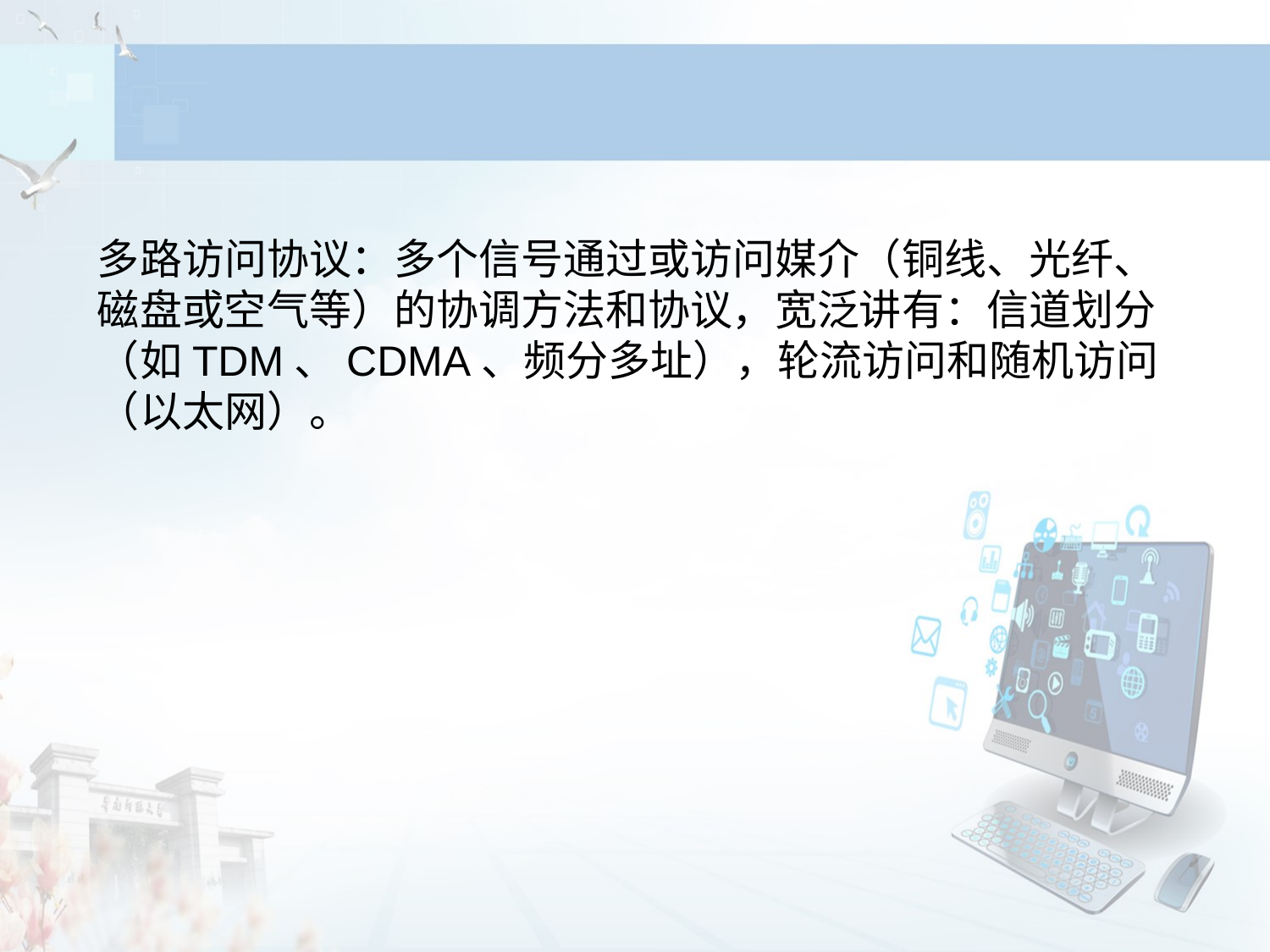

多路访问协议：多个信号通过或访问媒介（铜线、光纤、磁盘或空气等）的协调方法和协议，宽泛讲有：信道划分（如TDM、CDMA、频分多址），轮流访问和随机访问（以太网）。